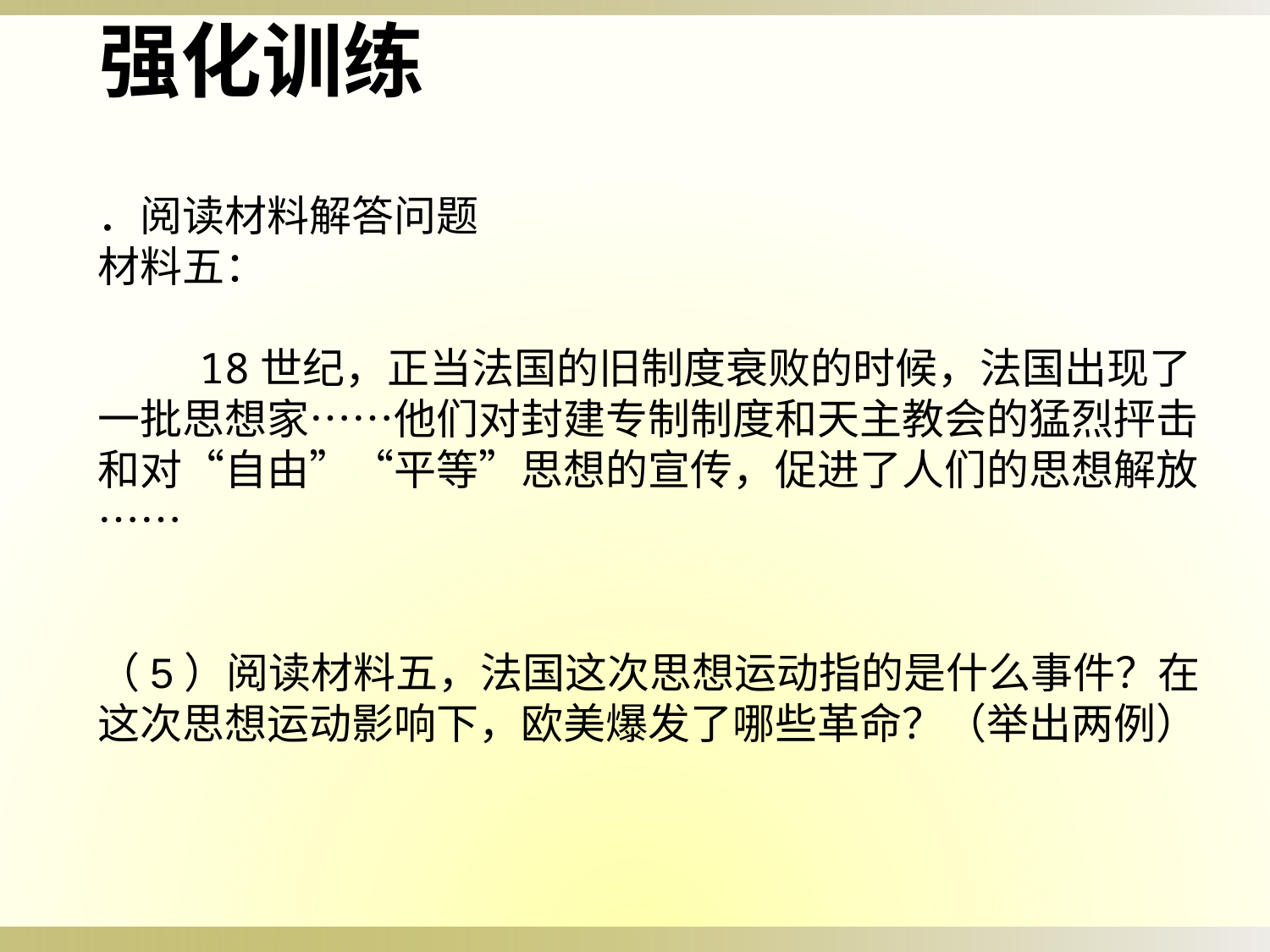

强化训练
．阅读材料解答问题
材料五：

    18世纪，正当法国的旧制度衰败的时候，法国出现了一批思想家……他们对封建专制制度和天主教会的猛烈抨击和对“自由”“平等”思想的宣传，促进了人们的思想解放……

（5）阅读材料五，法国这次思想运动指的是什么事件？在这次思想运动影响下，欧美爆发了哪些革命？（举出两例）